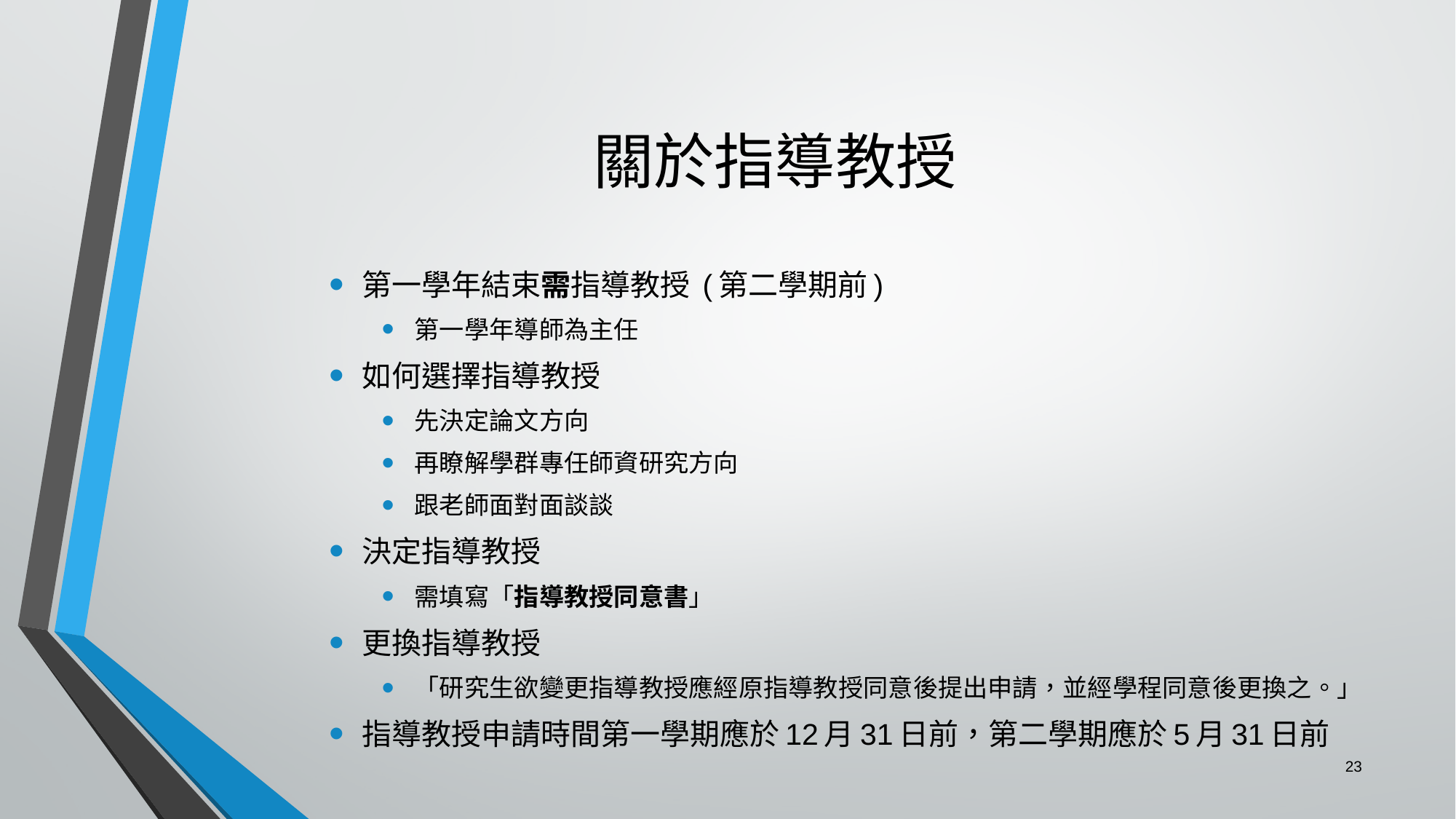

# 關於指導教授
第一學年結束需指導教授 (第二學期前)
第一學年導師為主任
如何選擇指導教授
先決定論文方向
再瞭解學群專任師資研究方向
跟老師面對面談談
決定指導教授
需填寫「指導教授同意書」
更換指導教授
「研究生欲變更指導教授應經原指導教授同意後提出申請，並經學程同意後更換之。」
指導教授申請時間第一學期應於12月31日前，第二學期應於5月31日前

23